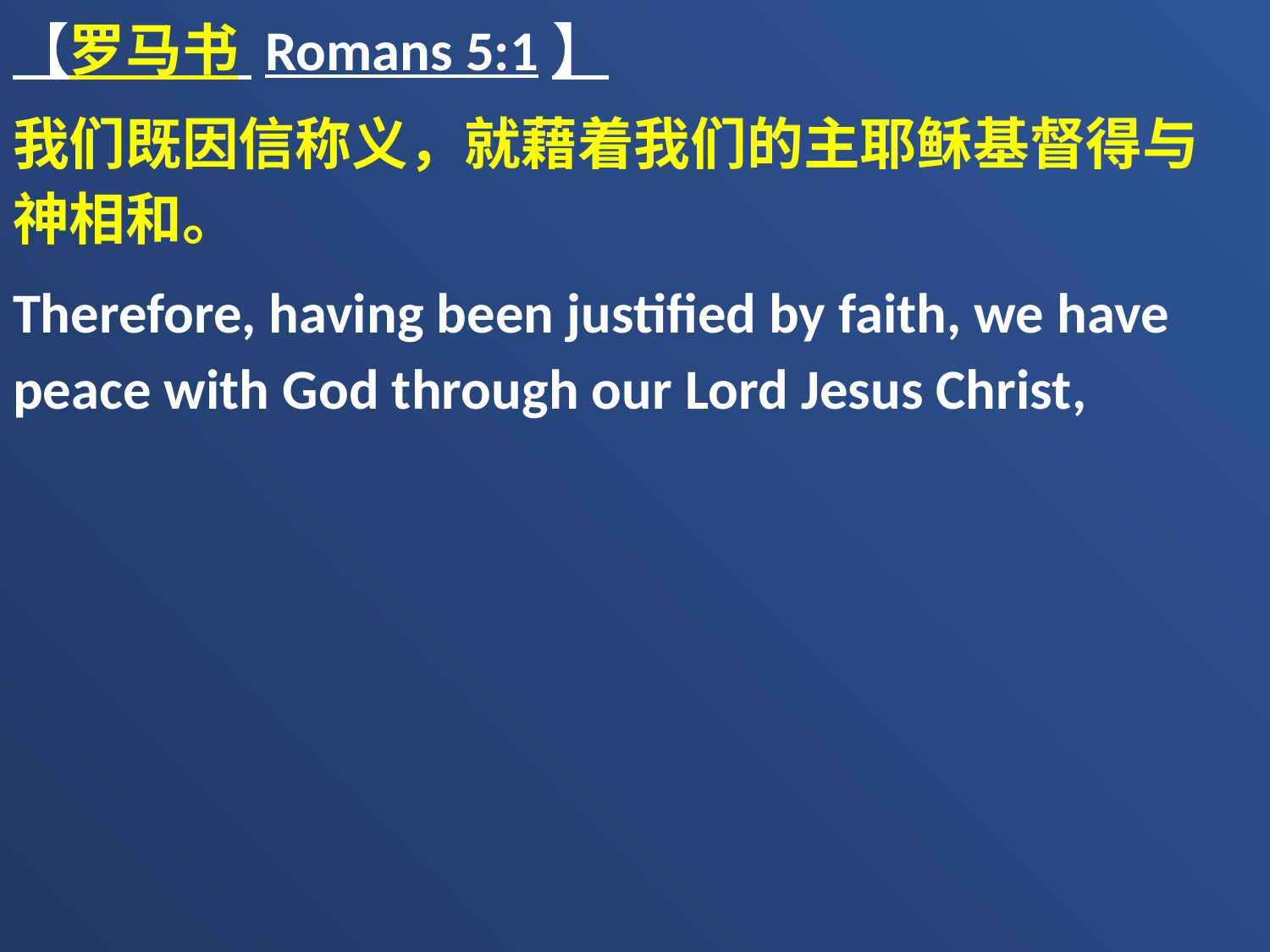

【罗马书 Romans 5:1】
我们既因信称义，就藉着我们的主耶稣基督得与　神相和。
Therefore, having been justified by faith, we have peace with God through our Lord Jesus Christ,